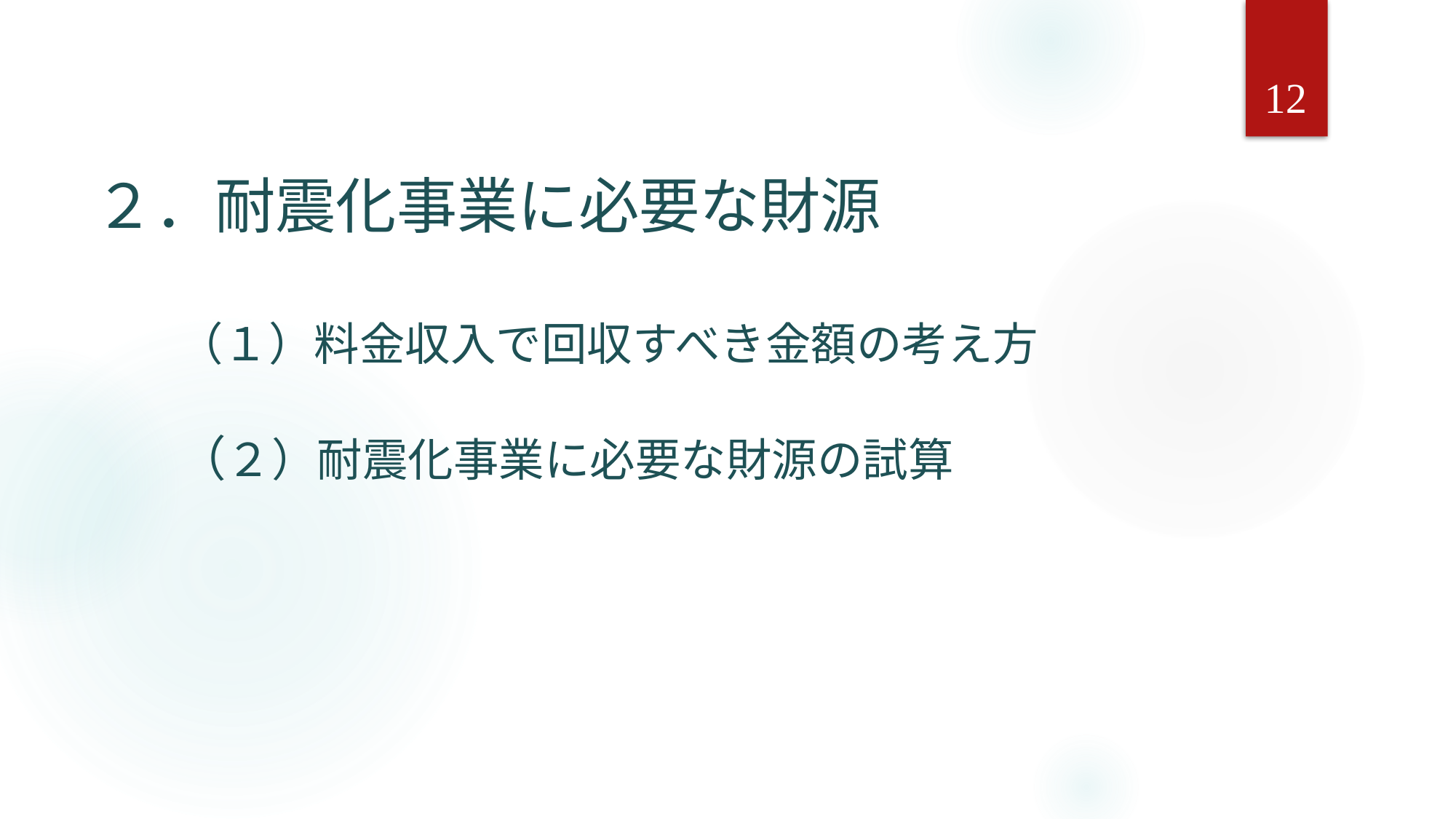

12
２．耐震化事業に必要な財源
# （１）料金収入で回収すべき金額の考え方 （２）耐震化事業に必要な財源の試算